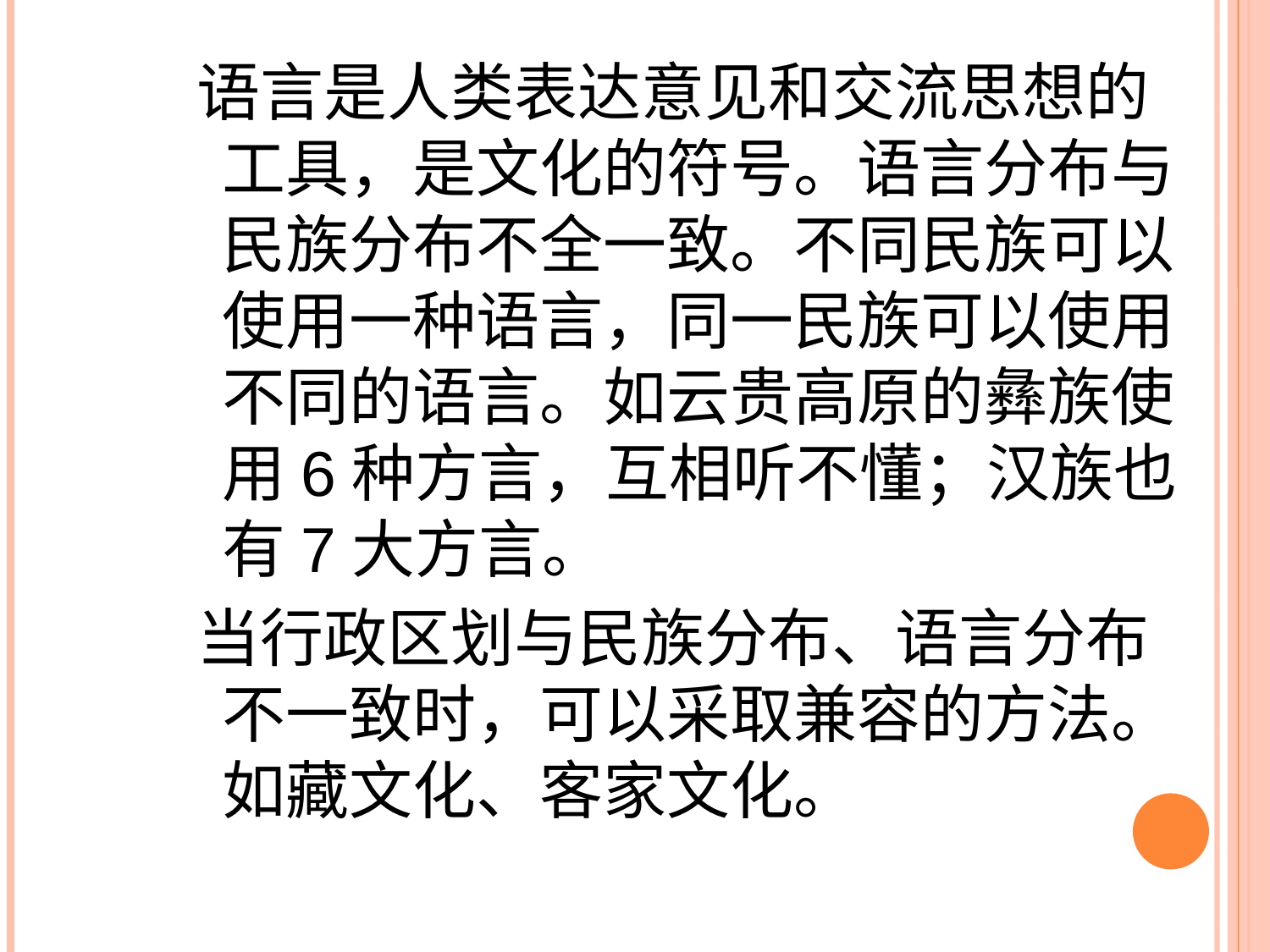

语言是人类表达意见和交流思想的工具，是文化的符号。语言分布与民族分布不全一致。不同民族可以使用一种语言，同一民族可以使用不同的语言。如云贵高原的彝族使用6种方言，互相听不懂；汉族也有7大方言。
当行政区划与民族分布、语言分布不一致时，可以采取兼容的方法。如藏文化、客家文化。